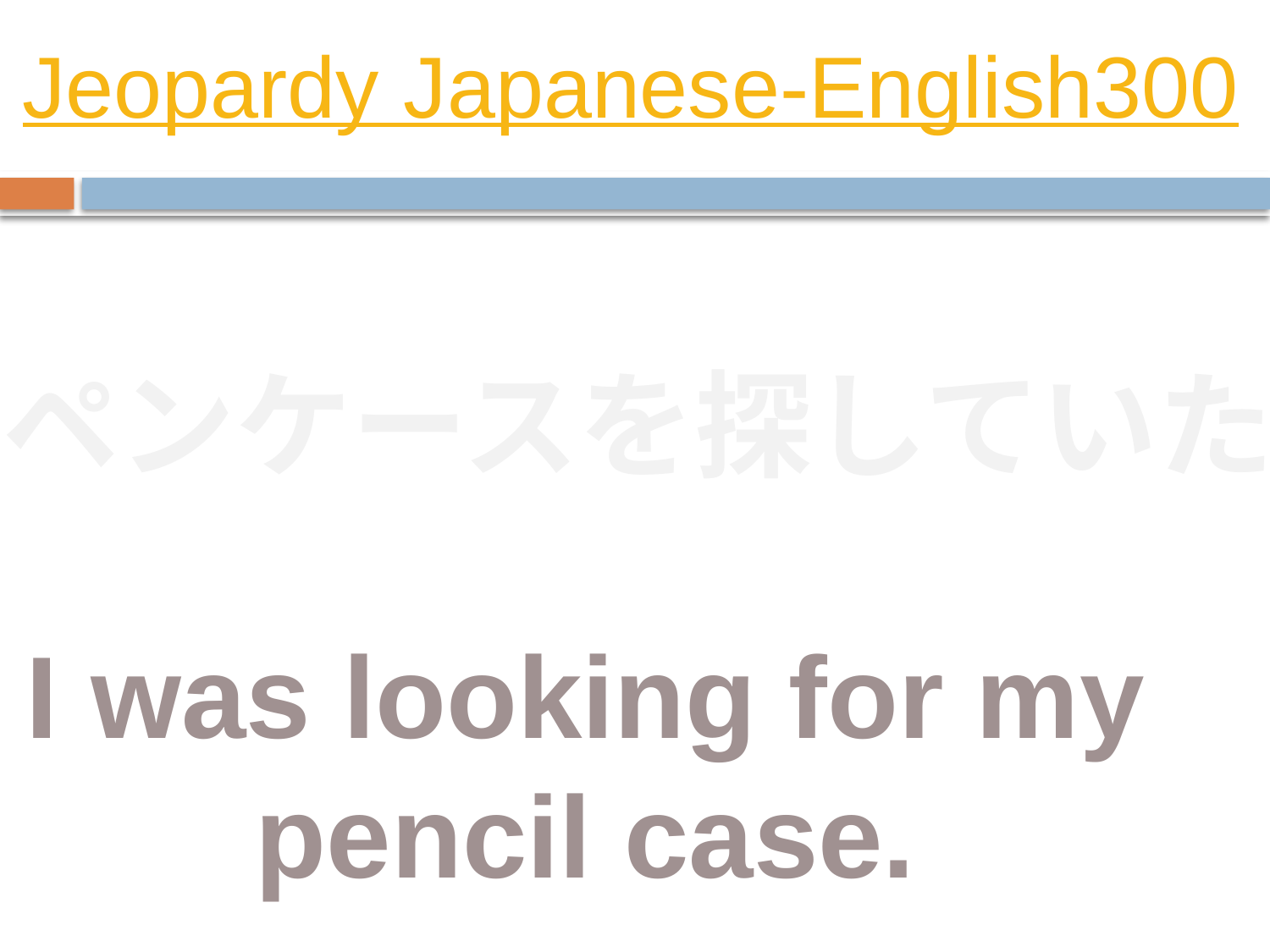

# Jeopardy Japanese-English300
ペンケースを探していた
I was looking for my pencil case.